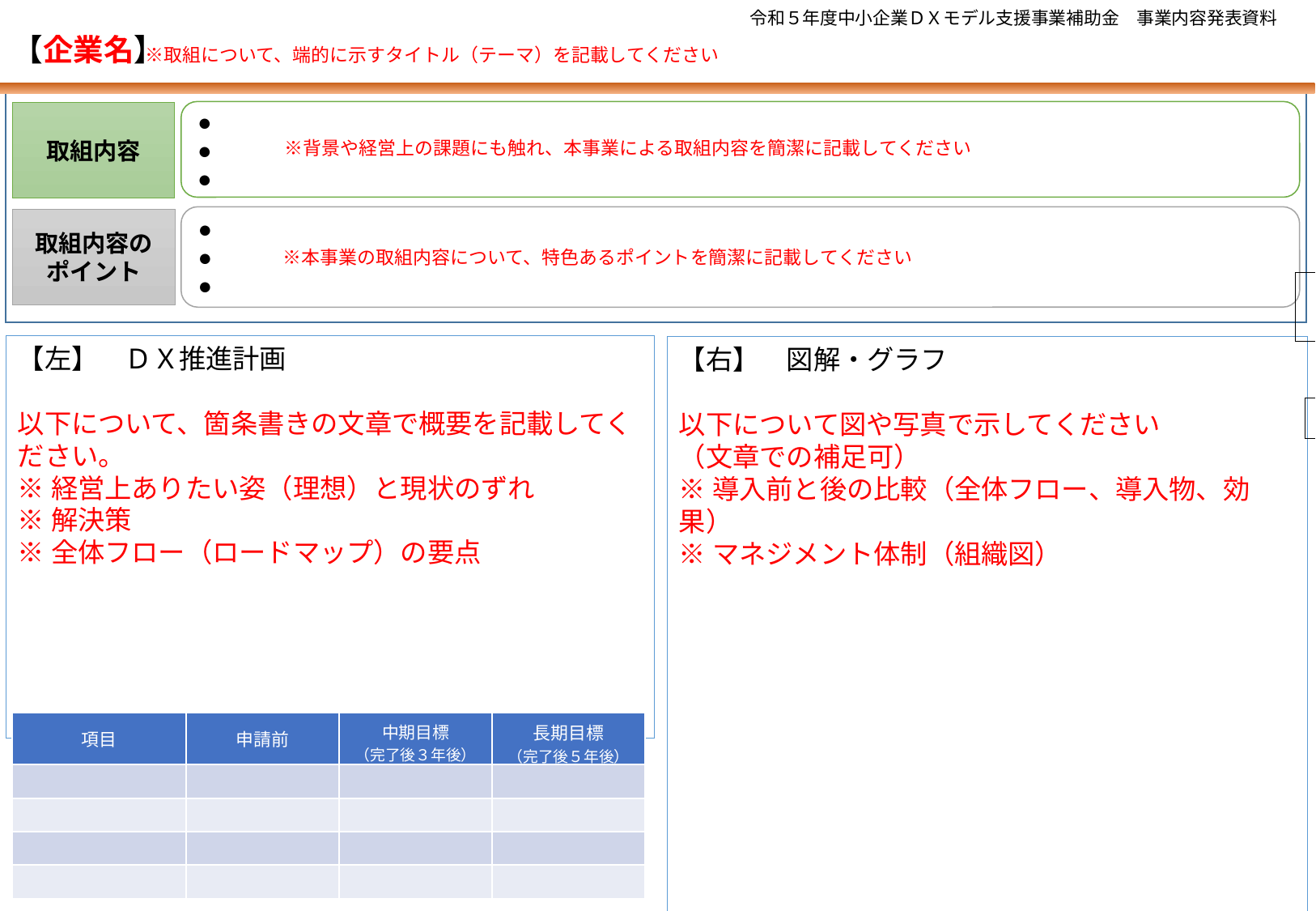

令和５年度中小企業ＤＸモデル支援事業補助金　事業内容発表資料
 【企業名】

　※取組について、端的に示すタイトル（テーマ）を記載してください

●
●
●
取組内容
　※背景や経営上の課題にも触れ、本事業による取組内容を簡潔に記載してください
●
●
●
取組内容の
ポイント
　※本事業の取組内容について、特色あるポイントを簡潔に記載してください
・説明用にスライドの追加は可能
（規定の５枚のスライドは使用してください）
【左】　ＤＸ推進計画

以下について、箇条書きの文章で概要を記載してください。
※経営上ありたい姿（理想）と現状のずれ
※解決策
※全体フロー（ロードマップ）の要点

【右】　図解・グラフ

以下について図や写真で示してください
（文章での補足可）
※導入前と後の比較（全体フロー、導入物、効果）
※マネジメント体制（組織図）

・14～18ＰＴで記入ください
| 項目 | 申請前 | 中期目標 （完了後３年後） | 長期目標 （完了後５年後） |
| --- | --- | --- | --- |
|  |  |  |  |
|  |  |  |  |
|  |  |  |  |
|  |  |  |  |